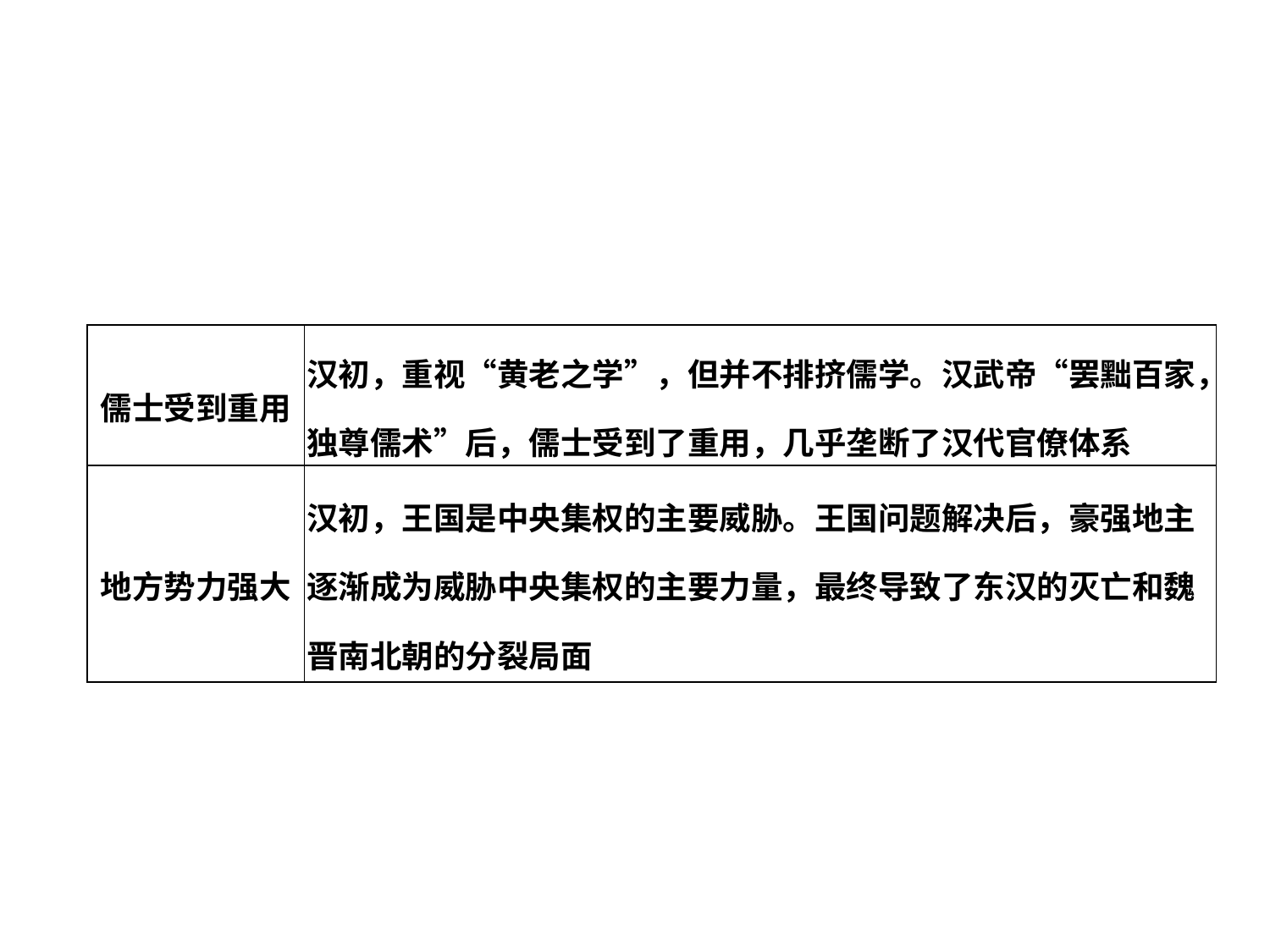

| 儒士受到重用 | 汉初，重视“黄老之学”，但并不排挤儒学。汉武帝“罢黜百家，独尊儒术”后，儒士受到了重用，几乎垄断了汉代官僚体系 |
| --- | --- |
| 地方势力强大 | 汉初，王国是中央集权的主要威胁。王国问题解决后，豪强地主逐渐成为威胁中央集权的主要力量，最终导致了东汉的灭亡和魏晋南北朝的分裂局面 |